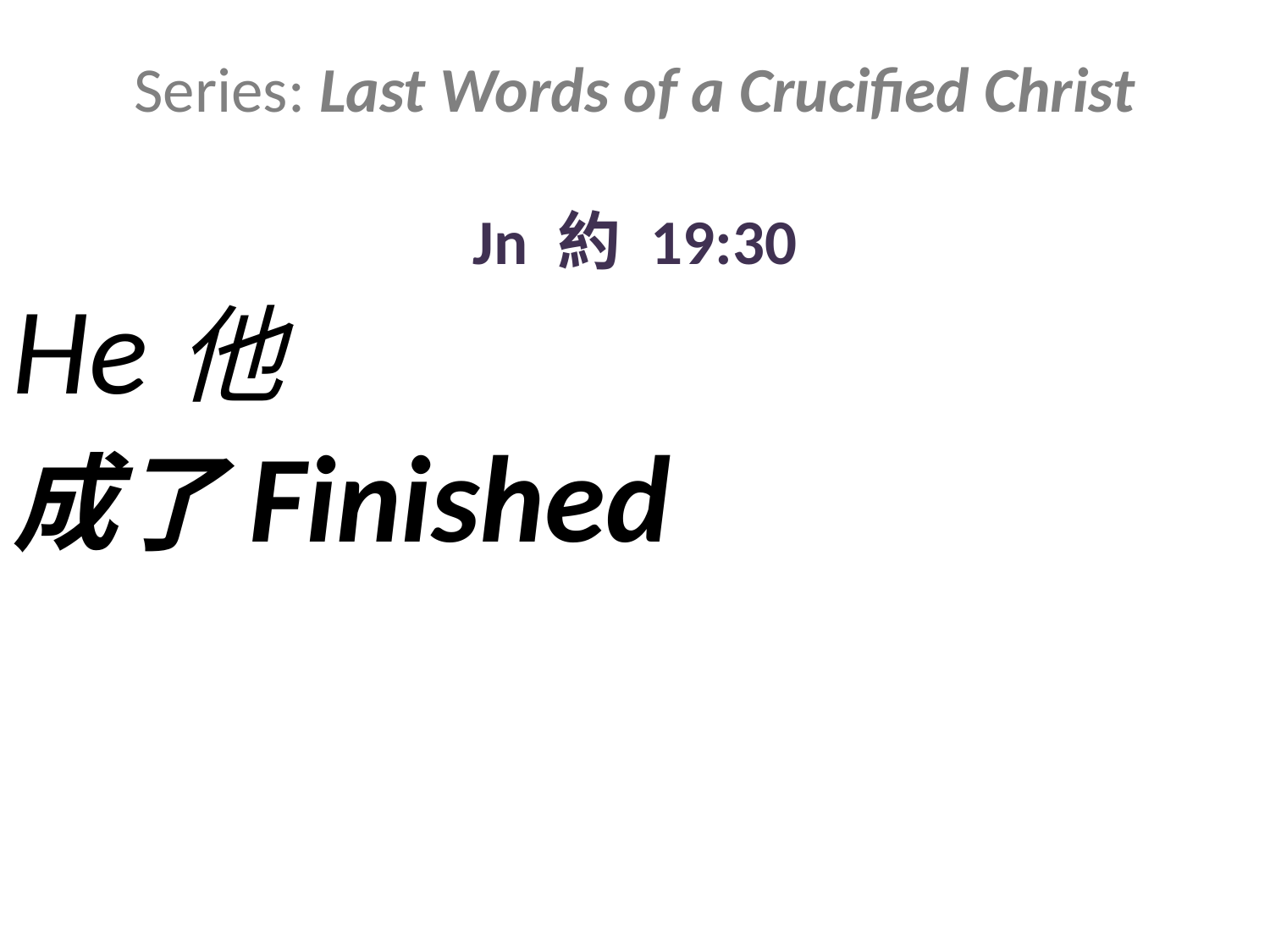

Series: Last Words of a Crucified Christ

Jn 約 19:30
He他
成了Finished